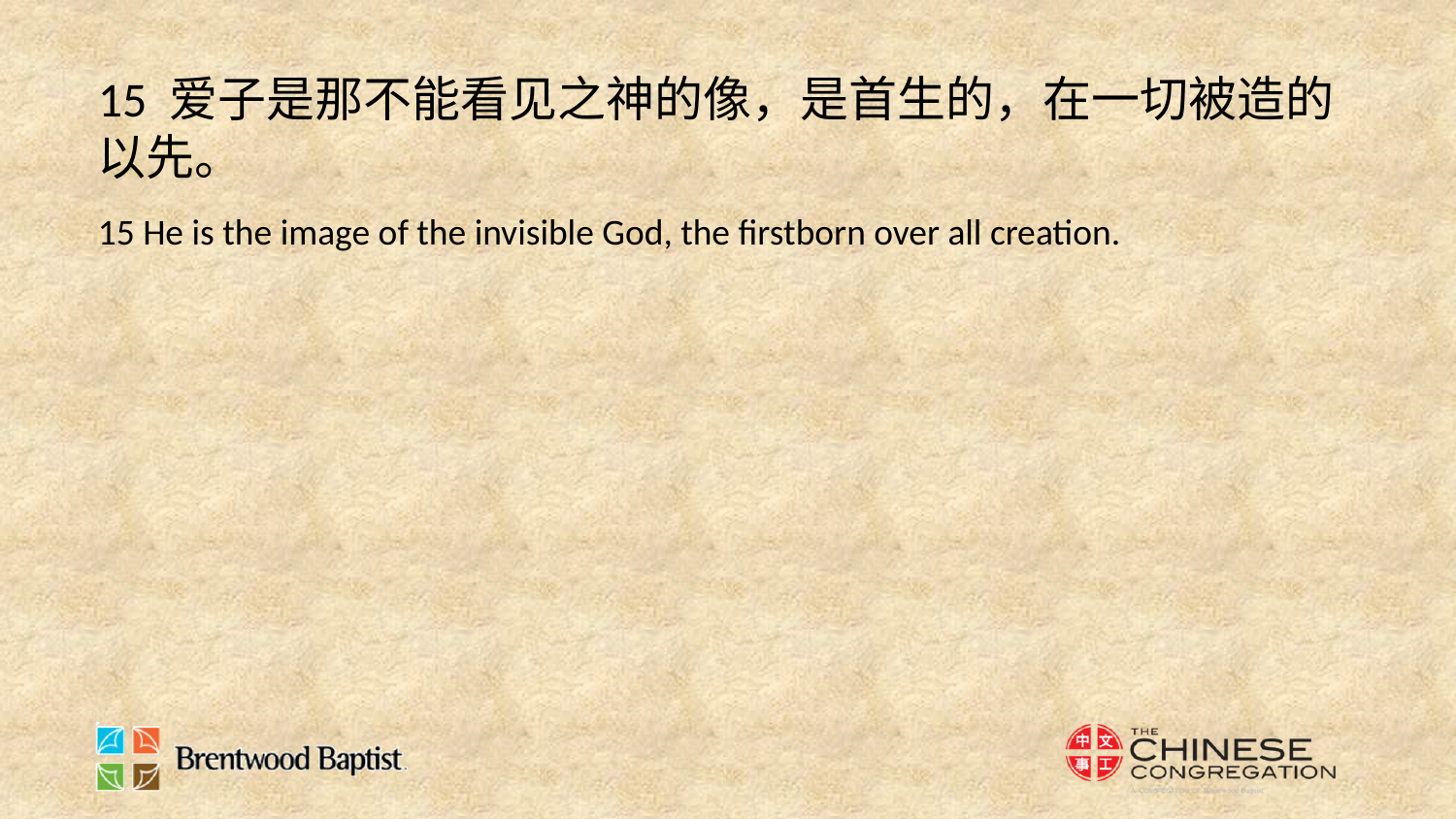

15 爱子是那不能看见之神的像，是首生的，在一切被造的以先。

15 He is the image of the invisible God, the firstborn over all creation.